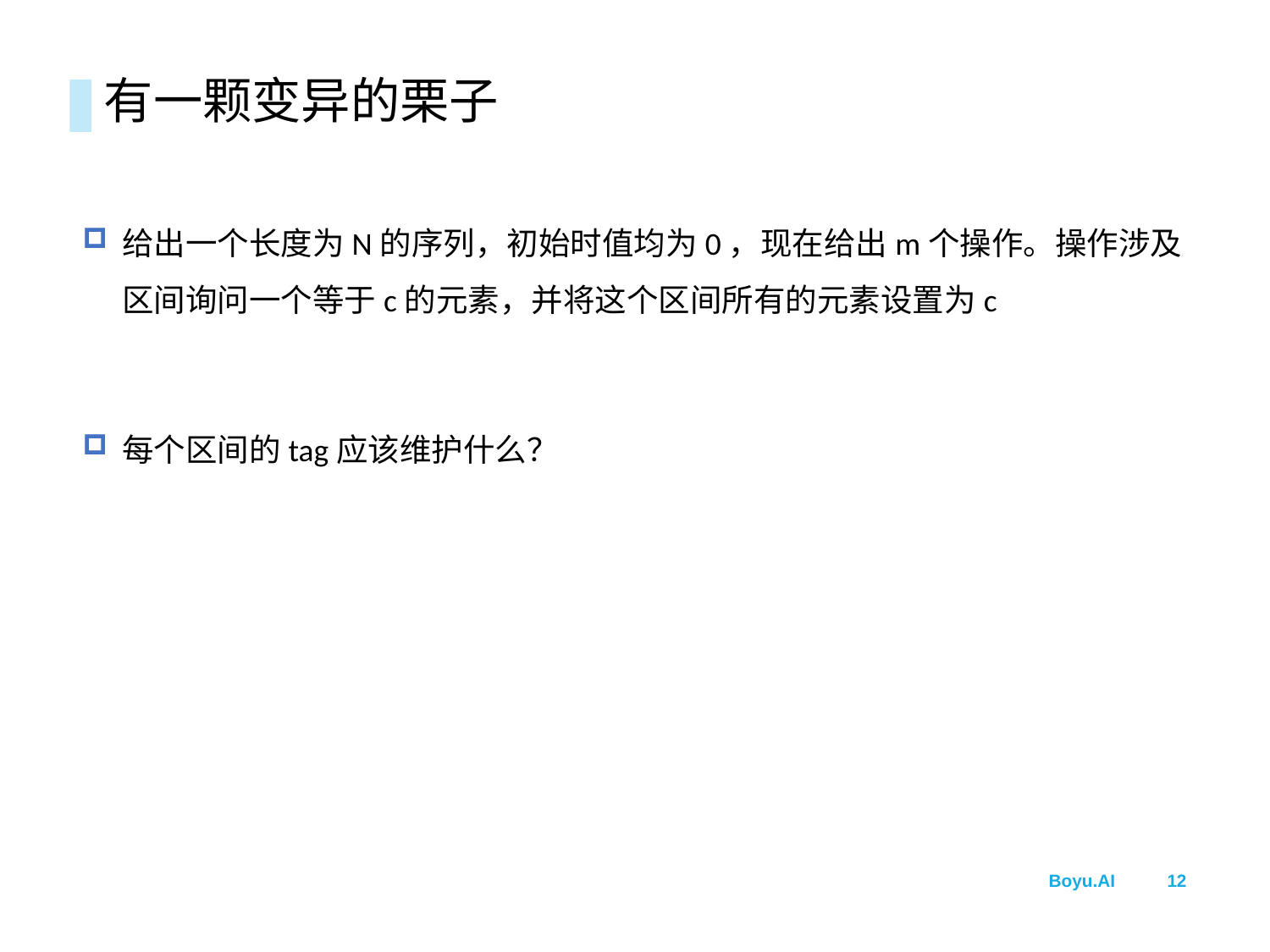

# 有一颗变异的栗子
给出一个长度为N的序列，初始时值均为0，现在给出m个操作。操作涉及区间询问一个等于c的元素，并将这个区间所有的元素设置为c

每个区间的tag应该维护什么？